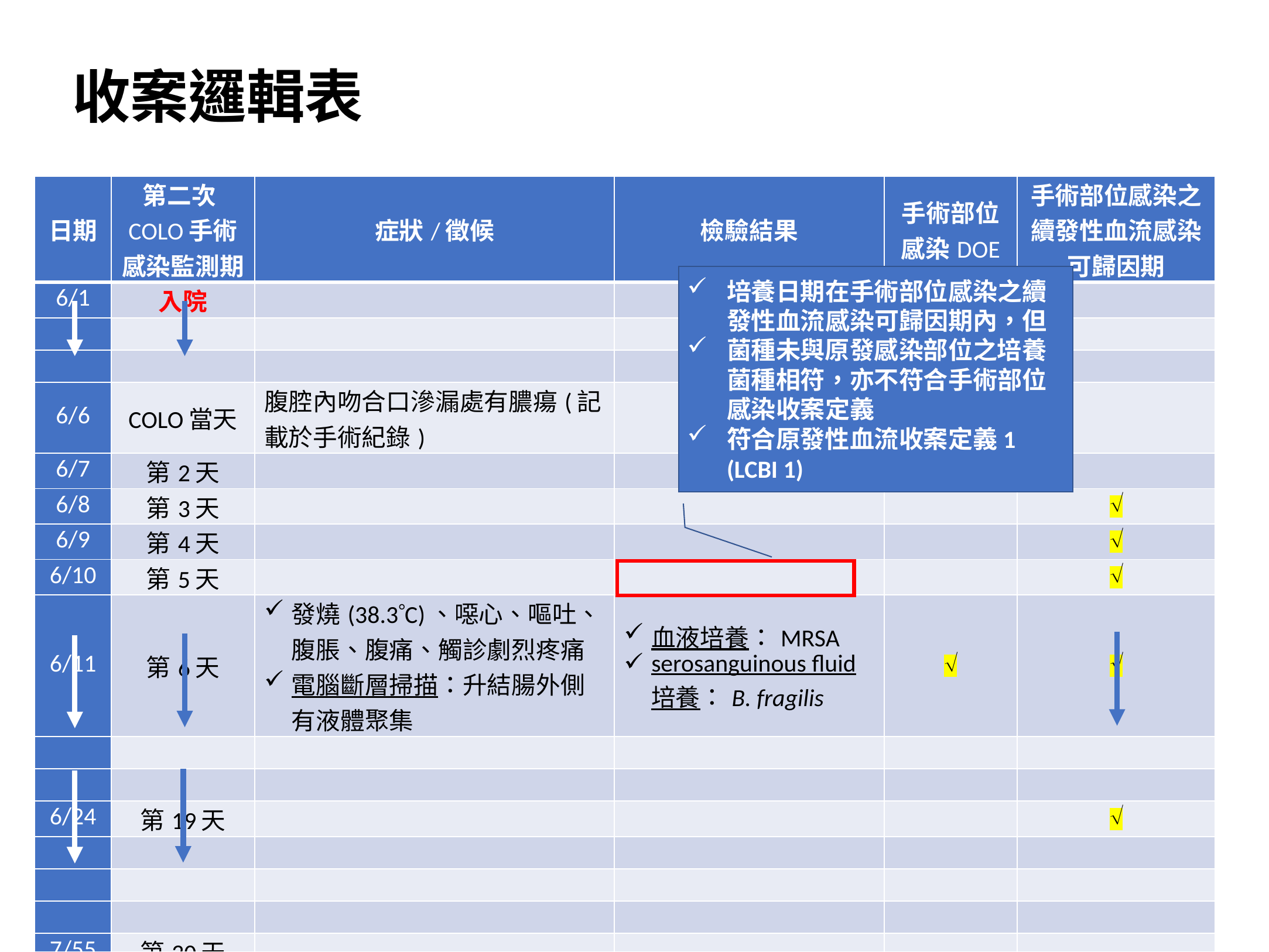

# 收案邏輯表
| 日期 | 第二次COLO手術感染監測期 | 症狀/徵候 | 檢驗結果 | 手術部位感染DOE | 手術部位感染之續發性血流感染可歸因期 |
| --- | --- | --- | --- | --- | --- |
| 6/1 | 入院 |  |  |  |  |
|  |  |  |  |  |  |
|  |  |  |  |  |  |
| 6/6 | COLO當天 | 腹腔內吻合口滲漏處有膿瘍(記載於手術紀錄) |  |  |  |
| 6/7 | 第2天 |  |  |  |  |
| 6/8 | 第3天 |  |  |  | √ |
| 6/9 | 第4天 |  |  |  | √ |
| 6/10 | 第5天 |  |  |  | √ |
| 6/11 | 第6天 | 發燒(38.3°C)、噁心、嘔吐、腹脹、腹痛、觸診劇烈疼痛 電腦斷層掃描：升結腸外側有液體聚集 | 血液培養：MRSA serosanguinous fluid培養：B. fragilis | √ | √ |
|  |  |  |  |  |  |
|  |  |  |  |  |  |
| 6/24 | 第19天 |  |  |  | √ |
|  |  |  |  |  |  |
|  |  |  |  |  |  |
|  |  |  |  |  |  |
| 7/55 | 第30天 |  |  |  |  |
培養日期在手術部位感染之續發性血流感染可歸因期內，但
菌種未與原發感染部位之培養菌種相符，亦不符合手術部位感染收案定義
符合原發性血流收案定義1 (LCBI 1)

67